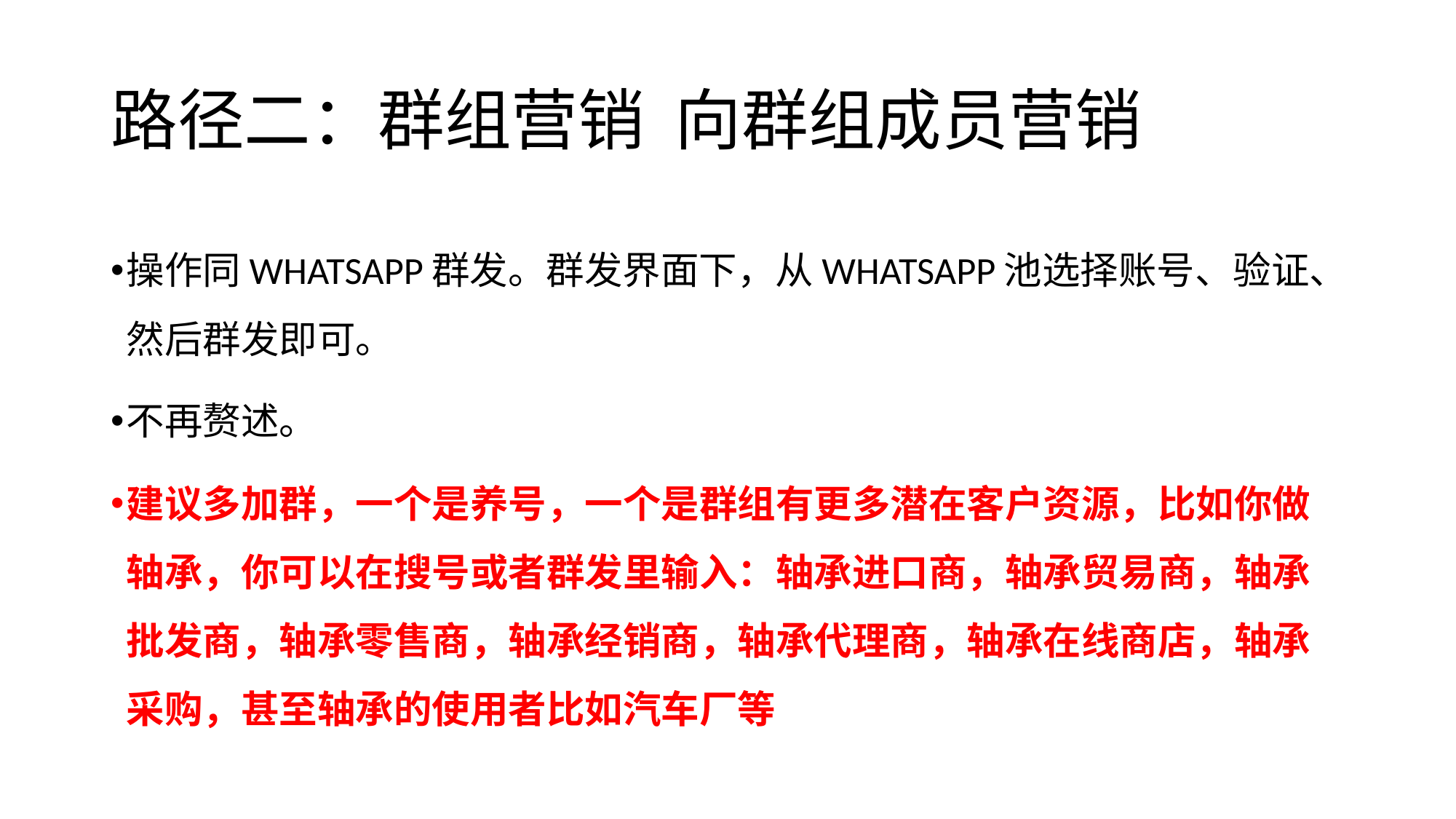

# 路径二：群组营销  向群组成员营销
操作同WHATSAPP群发。群发界面下，从WHATSAPP池选择账号、验证、然后群发即可。
不再赘述。
建议多加群，一个是养号，一个是群组有更多潜在客户资源，比如你做轴承，你可以在搜号或者群发里输入：轴承进口商，轴承贸易商，轴承批发商，轴承零售商，轴承经销商，轴承代理商，轴承在线商店，轴承采购，甚至轴承的使用者比如汽车厂等